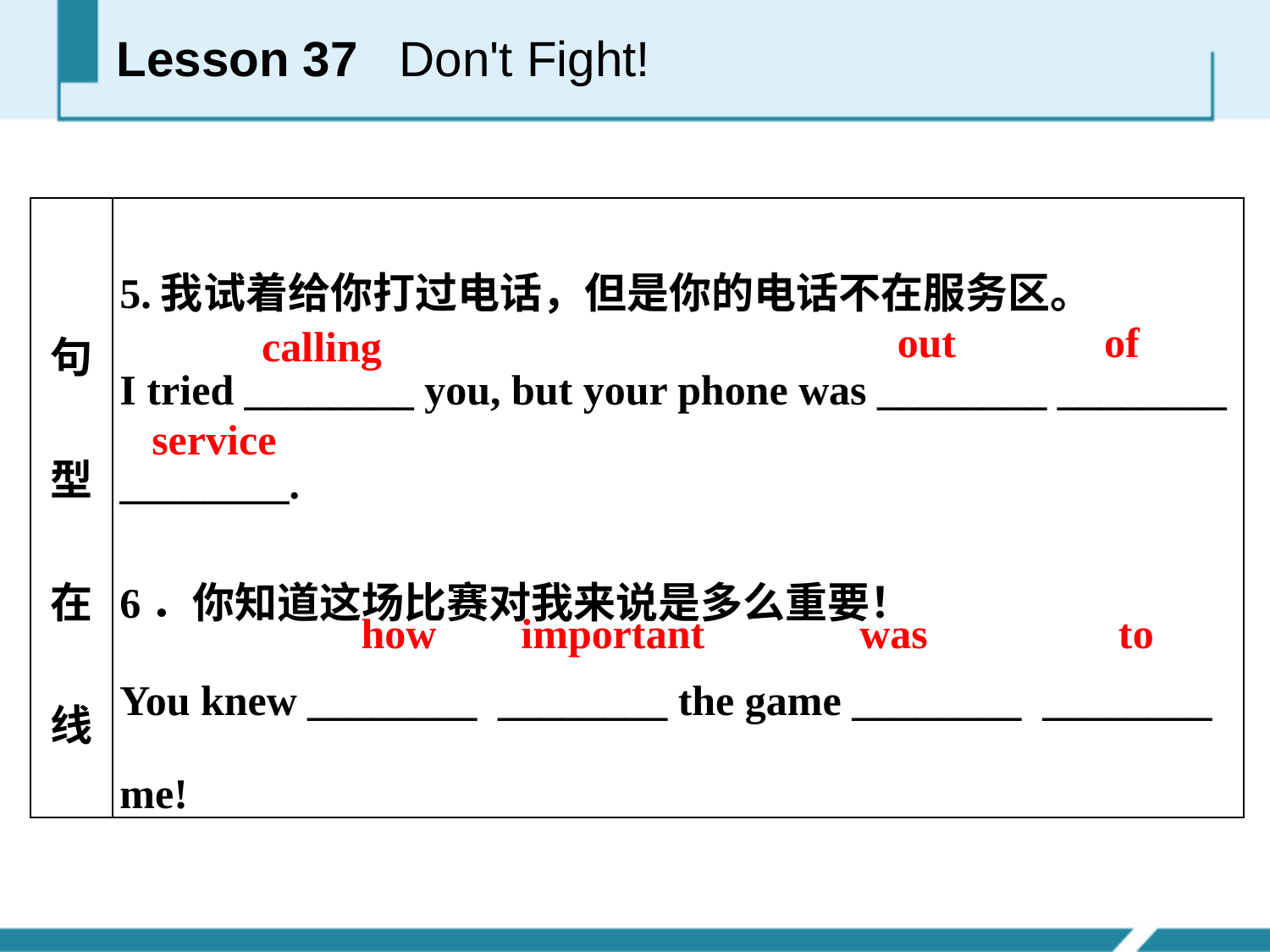

| 句型在线 | 5.我试着给你打过电话，但是你的电话不在服务区。 I tried \_\_\_\_\_\_\_\_ you, but your phone was \_\_\_\_\_\_\_\_ \_\_\_\_\_\_\_\_ \_\_\_\_\_\_\_\_. 6．你知道这场比赛对我来说是多么重要！ You knew \_\_\_\_\_\_\_\_ \_\_\_\_\_\_\_\_ the game \_\_\_\_\_\_\_\_ \_\_\_\_\_\_\_\_ me! |
| --- | --- |
out              of
calling
service
how        important
was                  to